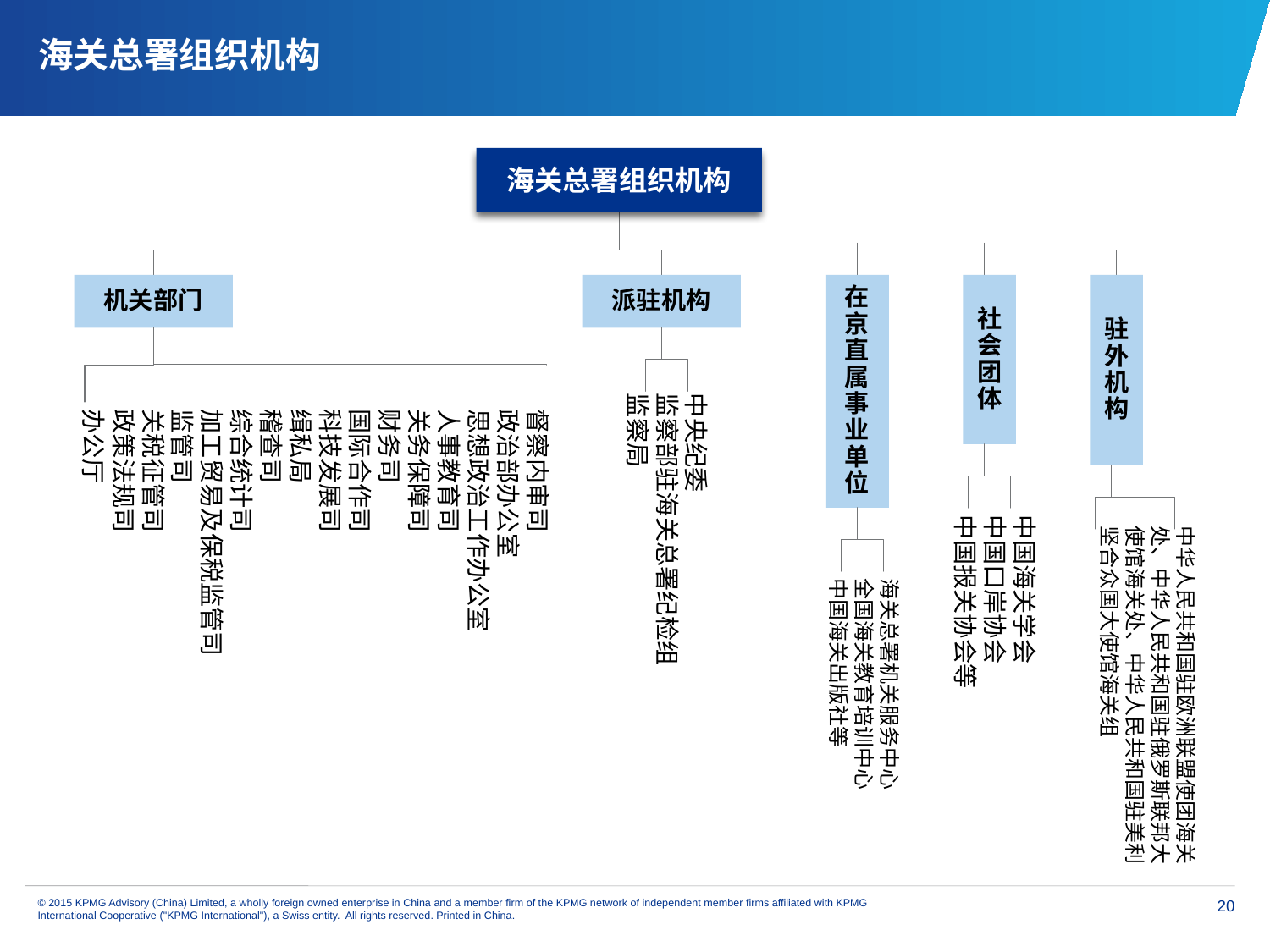

海关总署组织机构
海关总署组织机构
机关部门
派驻机构
在京直属事业单位
社会团体
驻外机构
中央纪委
监察部驻海关总署纪检组
监察局
督察内审司
政治部办公室
思想政治工作办公室
人事教育司
关务保障司
财务司
国际合作司
科技发展司
缉私局
稽查司
综合统计司
加工贸易及保税监管司
监管司
关税征管司
政策法规司
办公厅

中国海关学会
中国口岸协会
中国报关协会等

中华人民共和国驻欧洲联盟使团海关处、中华人民共和国驻俄罗斯联邦大使馆海关处、中华人民共和国驻美利坚合众国大使馆海关组
海关总署机关服务中心
全国海关教育培训中心
中国海关出版社等